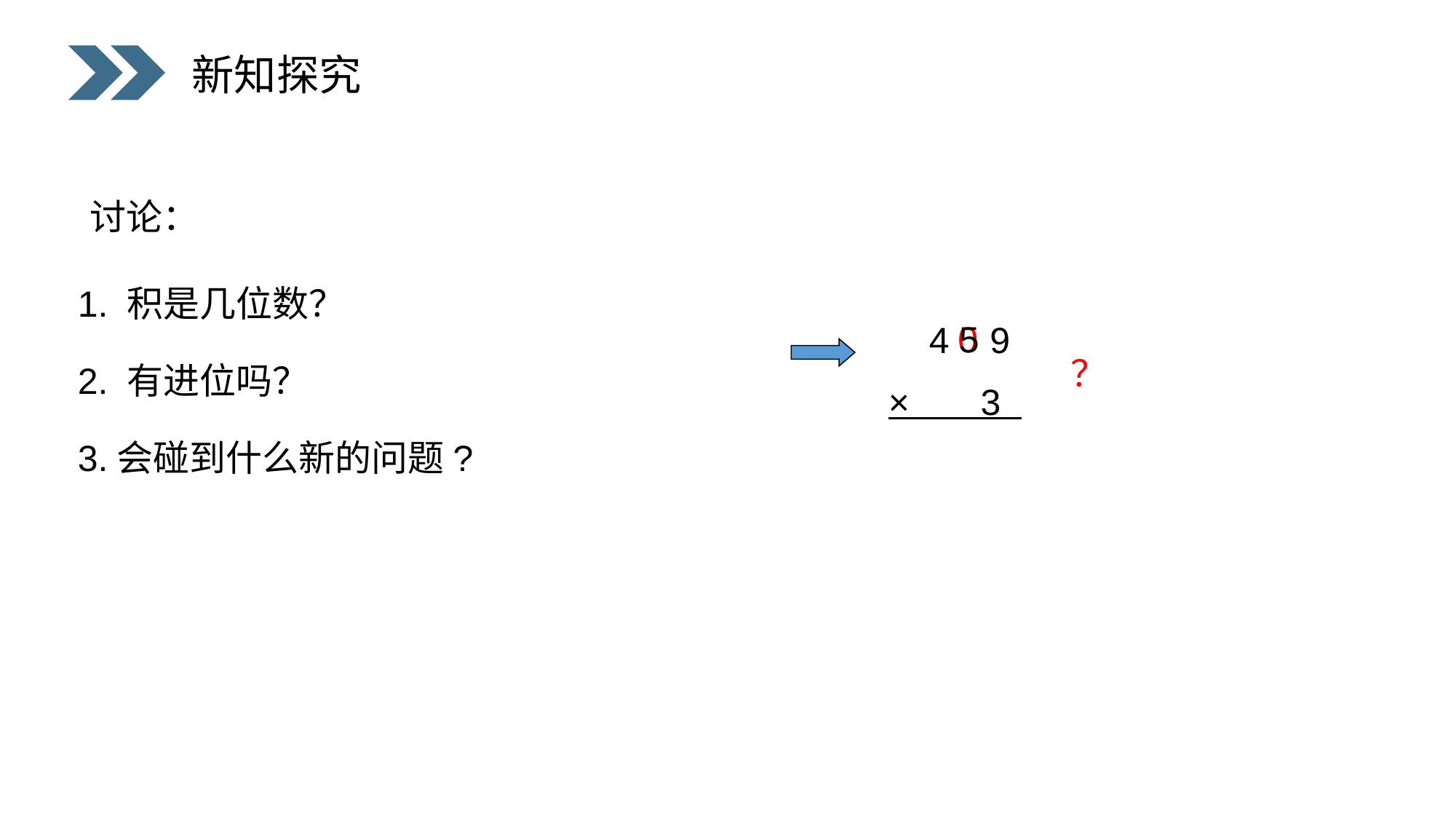

新知探究
讨论：
1. 积是几位数？
0
5
    4    9
×       3

？
2. 有进位吗？
3.会碰到什么新的问题?